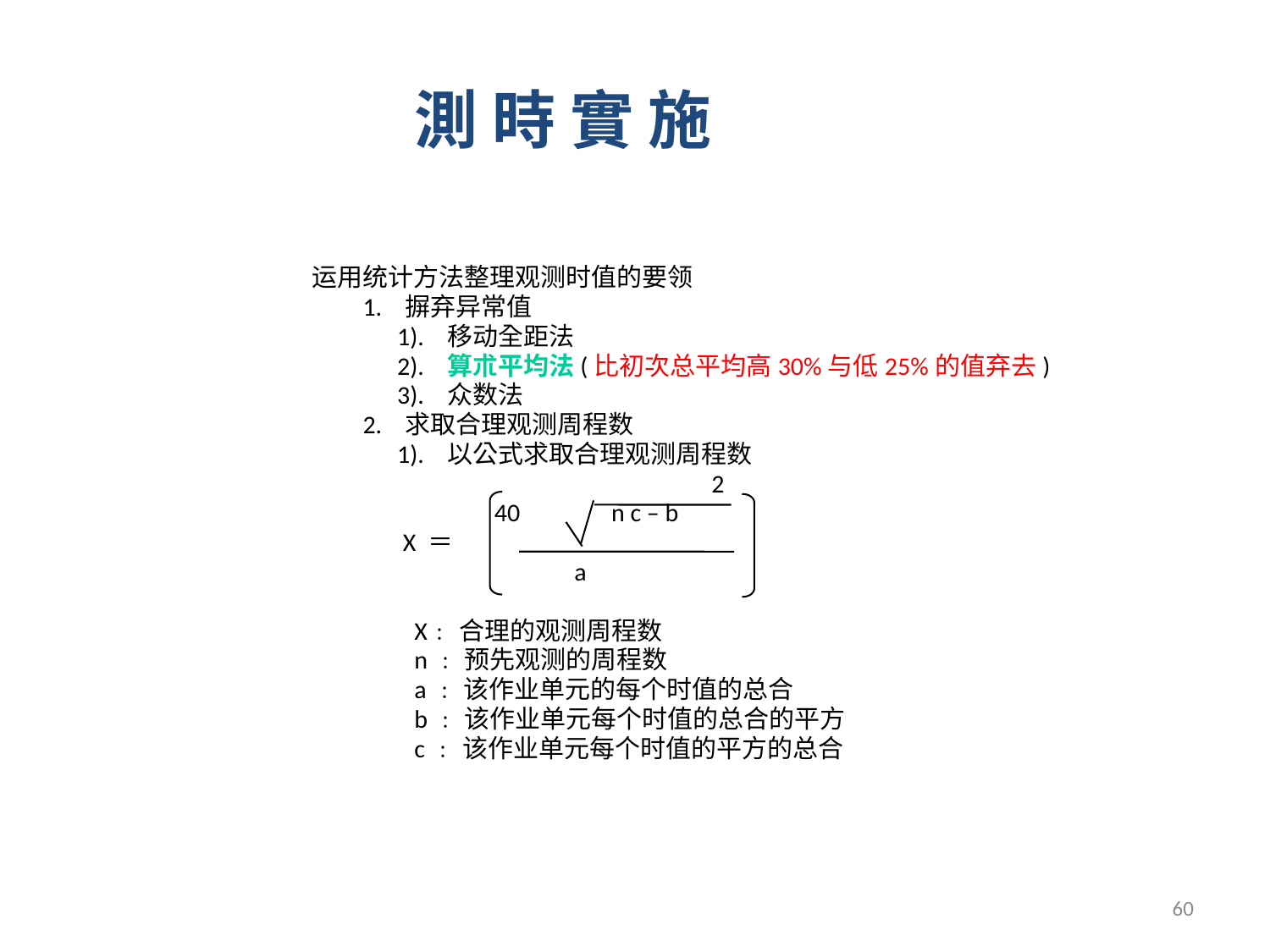

測 時 實 施
           运用统计方法整理观测时值的要领
                     1.   摒弃异常值
                           1).   移动全距法
                           2).   算朮平均法(比初次总平均高30%与低25%的值弃去)
                           3).   众数法
                     2.   求取合理观测周程数
                           1).   以公式求取合理观测周程数
                                                                                  2
                                            40                n c – b
                            X ＝
                                                          a

                              X﹕合理的观测周程数
                              n ﹕预先观测的周程数
                              a ﹕该作业单元的每个时值的总合
                              b ﹕该作业单元每个时值的总合的平方
                              c ﹕该作业单元每个时值的平方的总合

60